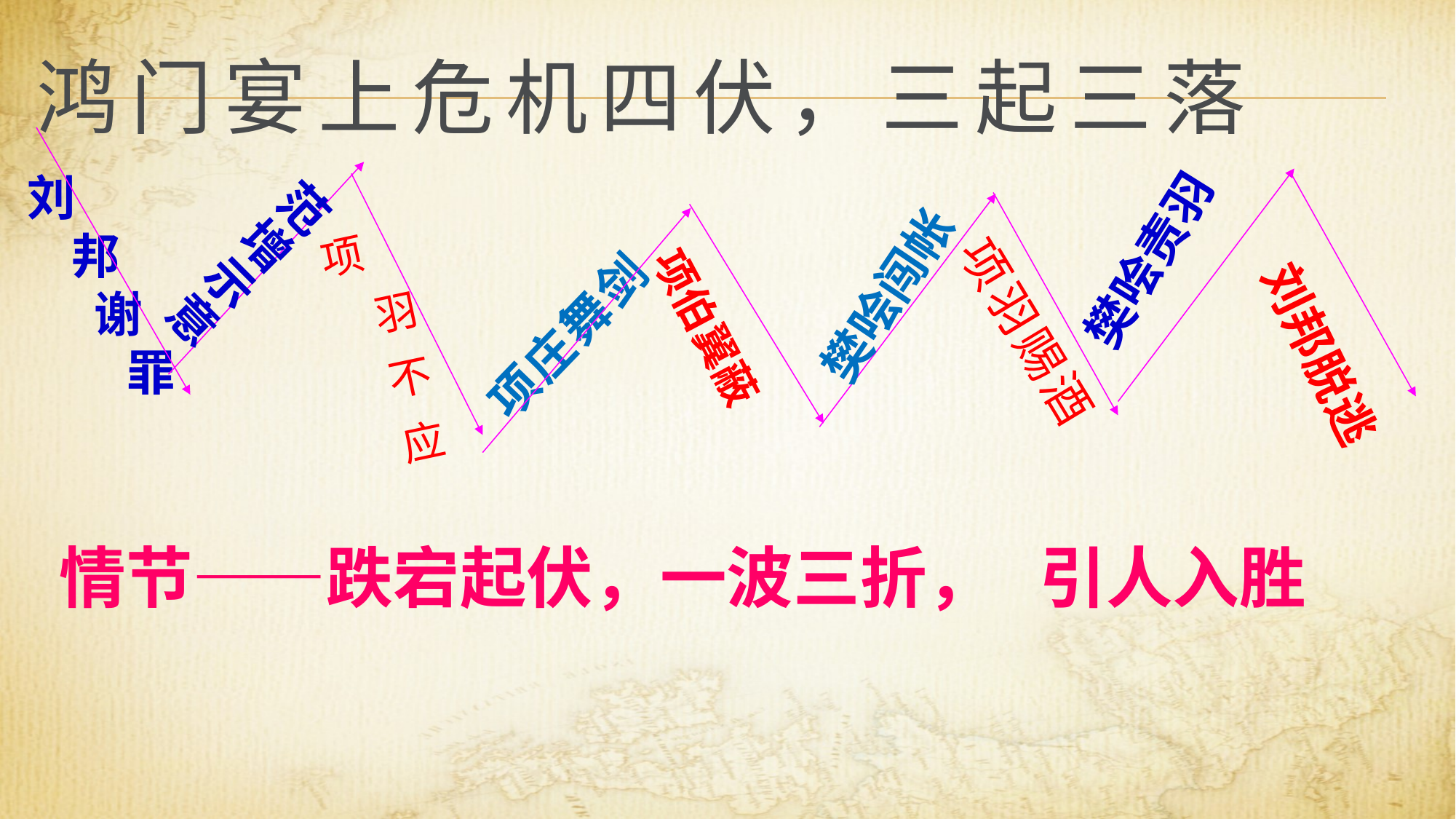

鸿门宴上危机四伏，三起三落
   范增
示
意
刘
   邦
     谢
        罪
樊哙责羽

项羽不应
樊哙闯帐
项庄舞剑
项羽赐酒
项伯翼蔽
刘邦脱逃
情节——跌宕起伏，一波三折，   引人入胜